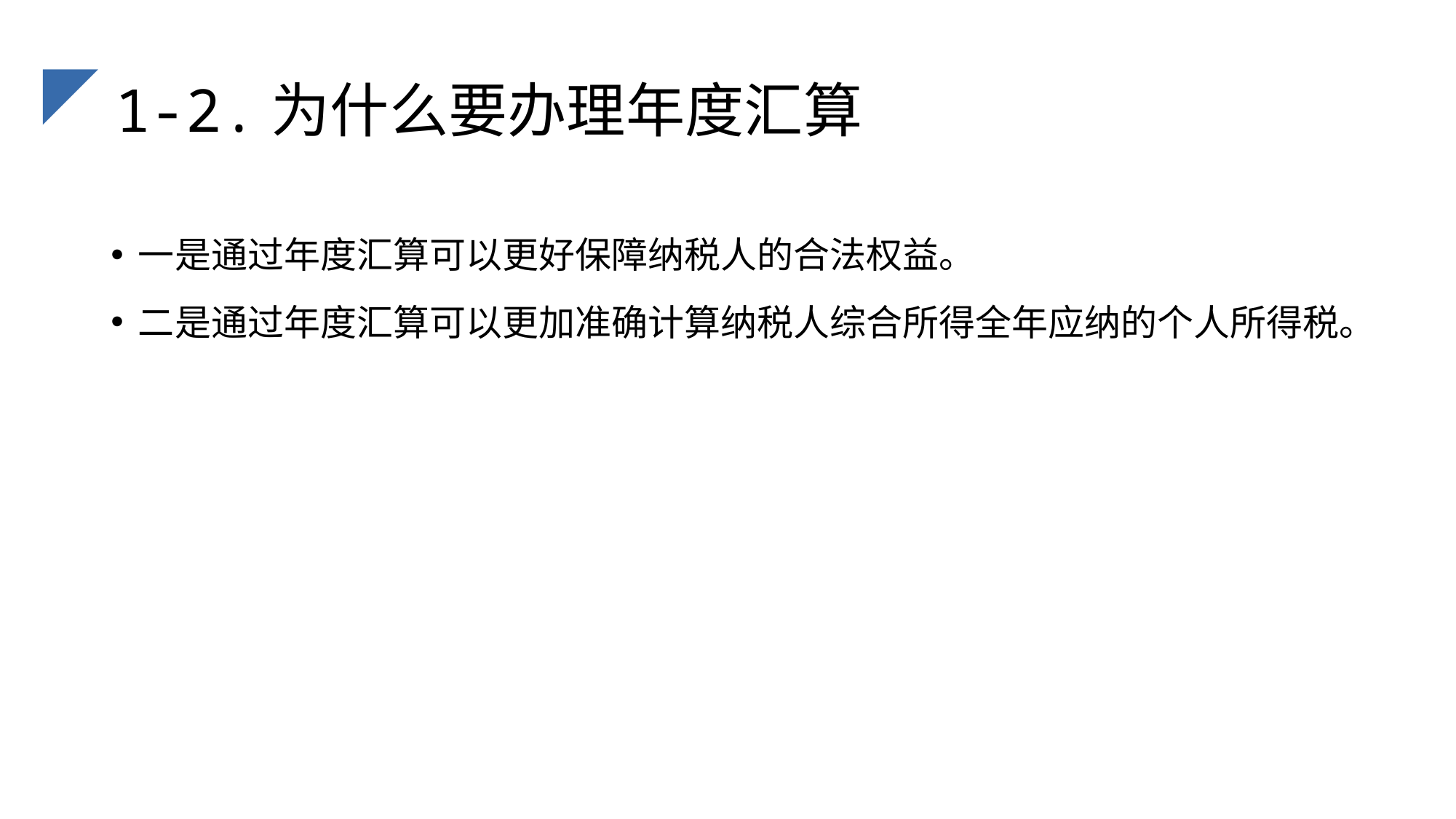

# 1-2.为什么要办理年度汇算
一是通过年度汇算可以更好保障纳税人的合法权益。
二是通过年度汇算可以更加准确计算纳税人综合所得全年应纳的个人所得税。